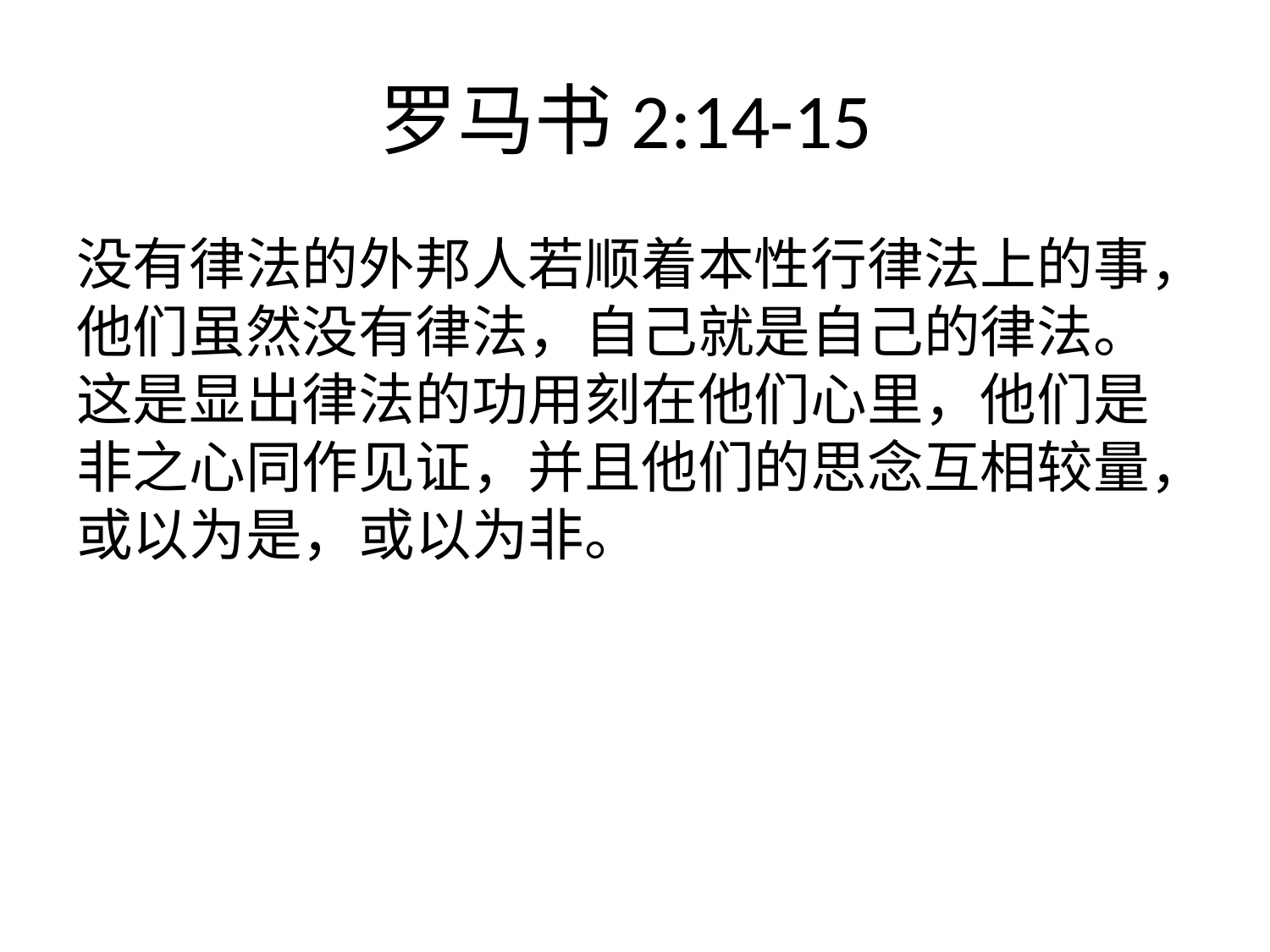

# 罗马书2:14-15
没有律法的外邦人若顺着本性行律法上的事，他们虽然没有律法，自己就是自己的律法。这是显出律法的功用刻在他们心里，他们是非之心同作见证，并且他们的思念互相较量，或以为是，或以为非。